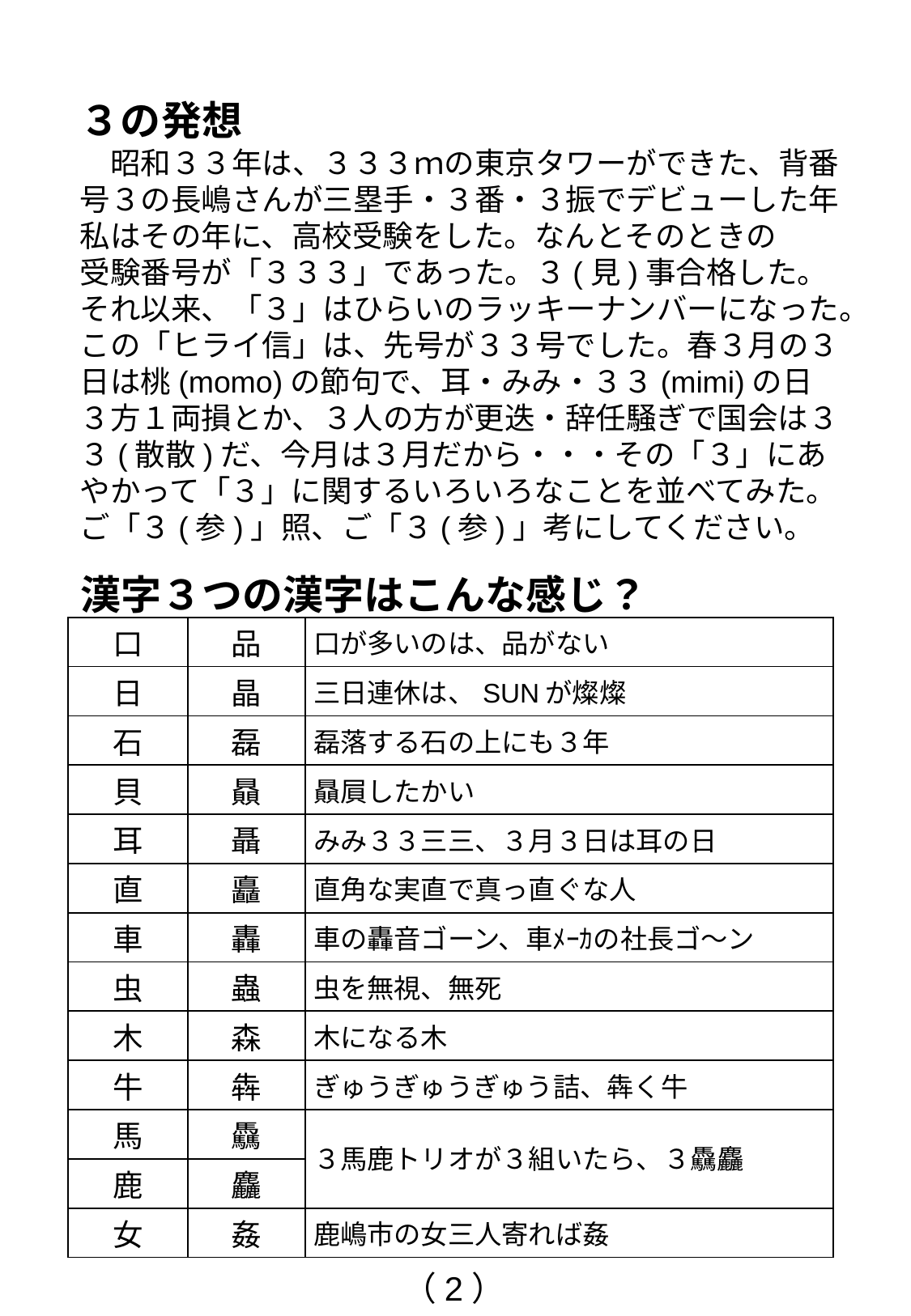

３の発想
　昭和３３年は、３３３ｍの東京タワーができた、背番号３の長嶋さんが三塁手・３番・３振でデビューした年
私はその年に、高校受験をした。なんとそのときの
受験番号が「３３３」であった。３(見)事合格した。
それ以来、「３」はひらいのラッキーナンバーになった。
この「ヒライ信」は、先号が３３号でした。春３月の３日は桃(momo)の節句で、耳・みみ・３３(mimi)の日
３方１両損とか、３人の方が更迭・辞任騒ぎで国会は３３(散散)だ、今月は３月だから・・・その「３」にあやかって「３」に関するいろいろなことを並べてみた。
ご「３(参)」照、ご「３(参)」考にしてください。
| 漢字３つの漢字はこんな感じ？ |  |  |
| --- | --- | --- |
| 口 | 品 | 口が多いのは、品がない |
| 日 | 晶 | 三日連休は、SUNが燦燦 |
| 石 | 磊 | 磊落する石の上にも３年 |
| 貝 | 贔 | 贔屓したかい |
| 耳 | 聶 | みみ３３三三、３月３日は耳の日 |
| 直 | 矗 | 直角な実直で真っ直ぐな人 |
| 車 | 轟 | 車の轟音ゴーン、車ﾒｰｶの社長ゴ～ン |
| 虫 | 蟲 | 虫を無視、無死 |
| 木 | 森 | 木になる木 |
| 牛 | 犇 | ぎゅうぎゅうぎゅう詰、犇く牛 |
| 馬 | 驫 | ３馬鹿トリオが３組いたら、３驫麤 |
| 鹿 | 麤 |  |
| 女 | 姦 | 鹿嶋市の女三人寄れば姦 |
（2）